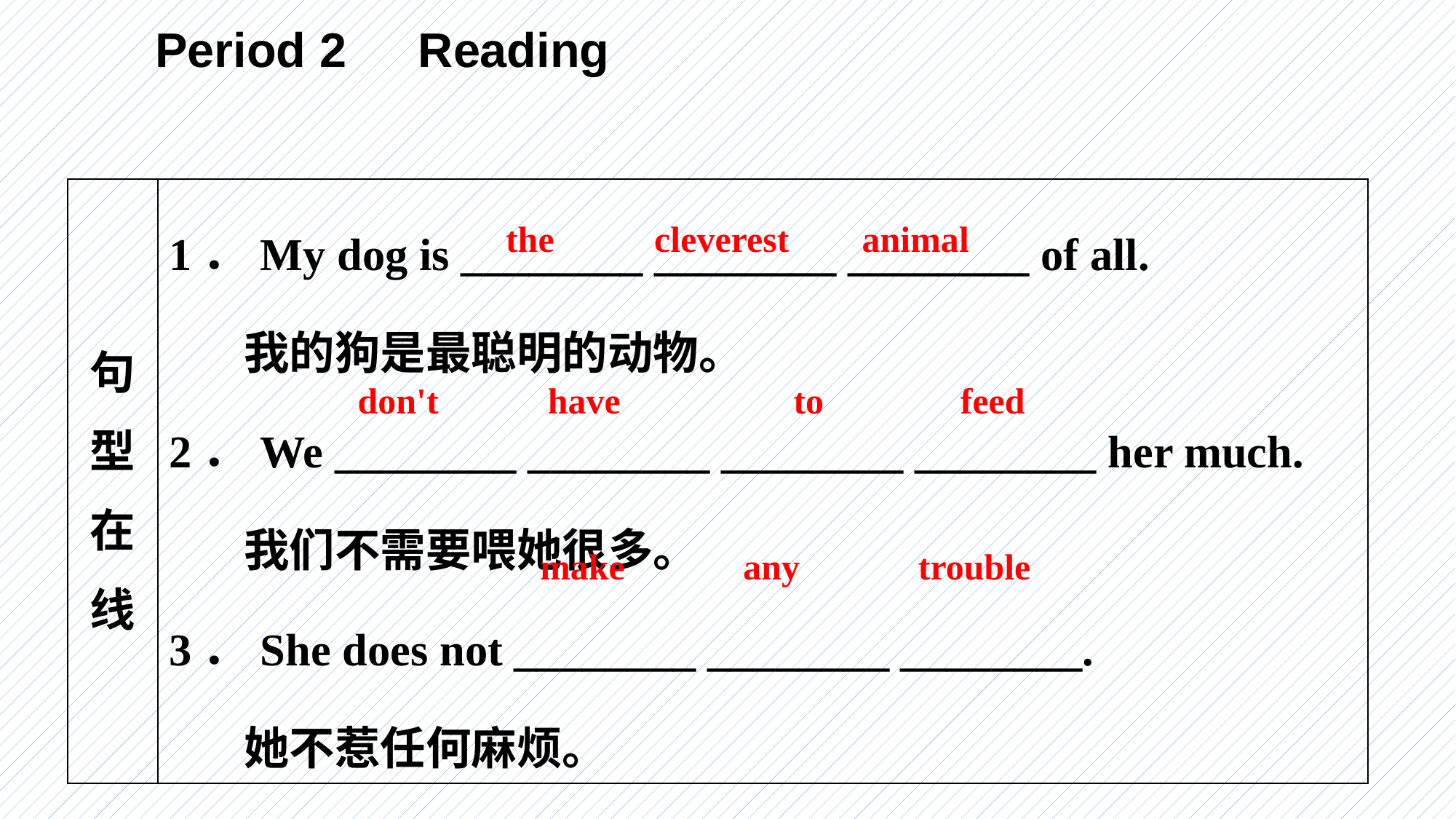

Period 2　Reading
| 句 型 在 线 | 1．My dog is \_\_\_\_\_\_\_\_ \_\_\_\_\_\_\_\_ \_\_\_\_\_\_\_\_ of all. 我的狗是最聪明的动物。 2．We \_\_\_\_\_\_\_\_ \_\_\_\_\_\_\_\_ \_\_\_\_\_\_\_\_ \_\_\_\_\_\_\_\_ her much. 我们不需要喂她很多。 3．She does not \_\_\_\_\_\_\_\_ \_\_\_\_\_\_\_\_ \_\_\_\_\_\_\_\_. 她不惹任何麻烦。 |
| --- | --- |
the           cleverest        animal

don't            have                   to               feed
make             any             trouble